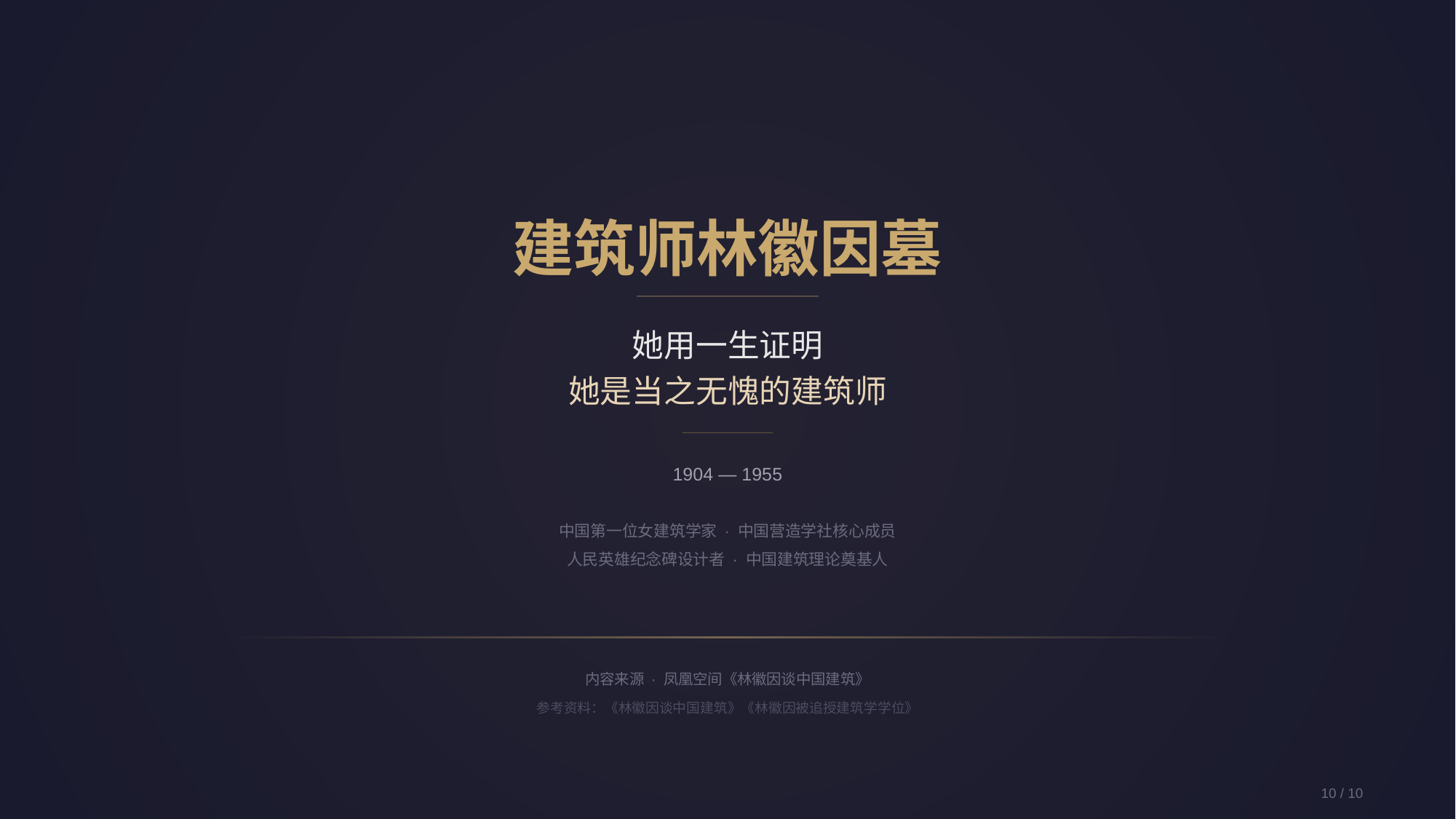

建筑师林徽因墓

她用一生证明
她是当之无愧的建筑师

1904 — 1955
中国第一位女建筑学家 · 中国营造学社核心成员
人民英雄纪念碑设计者 · 中国建筑理论奠基人

内容来源 · 凤凰空间《林徽因谈中国建筑》
参考资料：《林徽因谈中国建筑》《林徽因被追授建筑学学位》
10 / 10